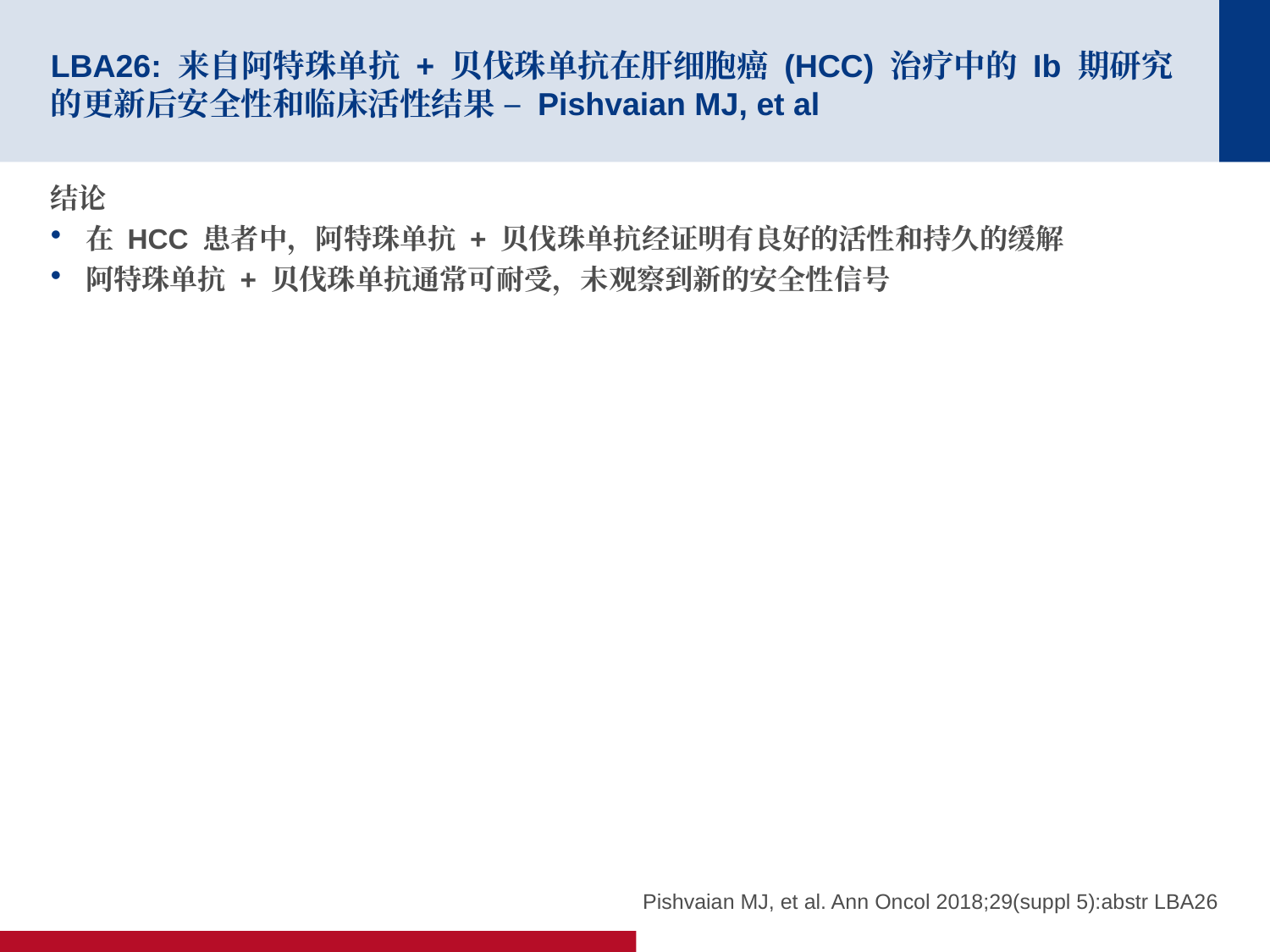

# LBA26: 来自阿特珠单抗 + 贝伐珠单抗在肝细胞癌 (HCC) 治疗中的 Ib 期研究的更新后安全性和临床活性结果 – Pishvaian MJ, et al
结论
在 HCC 患者中，阿特珠单抗 + 贝伐珠单抗经证明有良好的活性和持久的缓解
阿特珠单抗 + 贝伐珠单抗通常可耐受，未观察到新的安全性信号
Pishvaian MJ, et al. Ann Oncol 2018;29(suppl 5):abstr LBA26